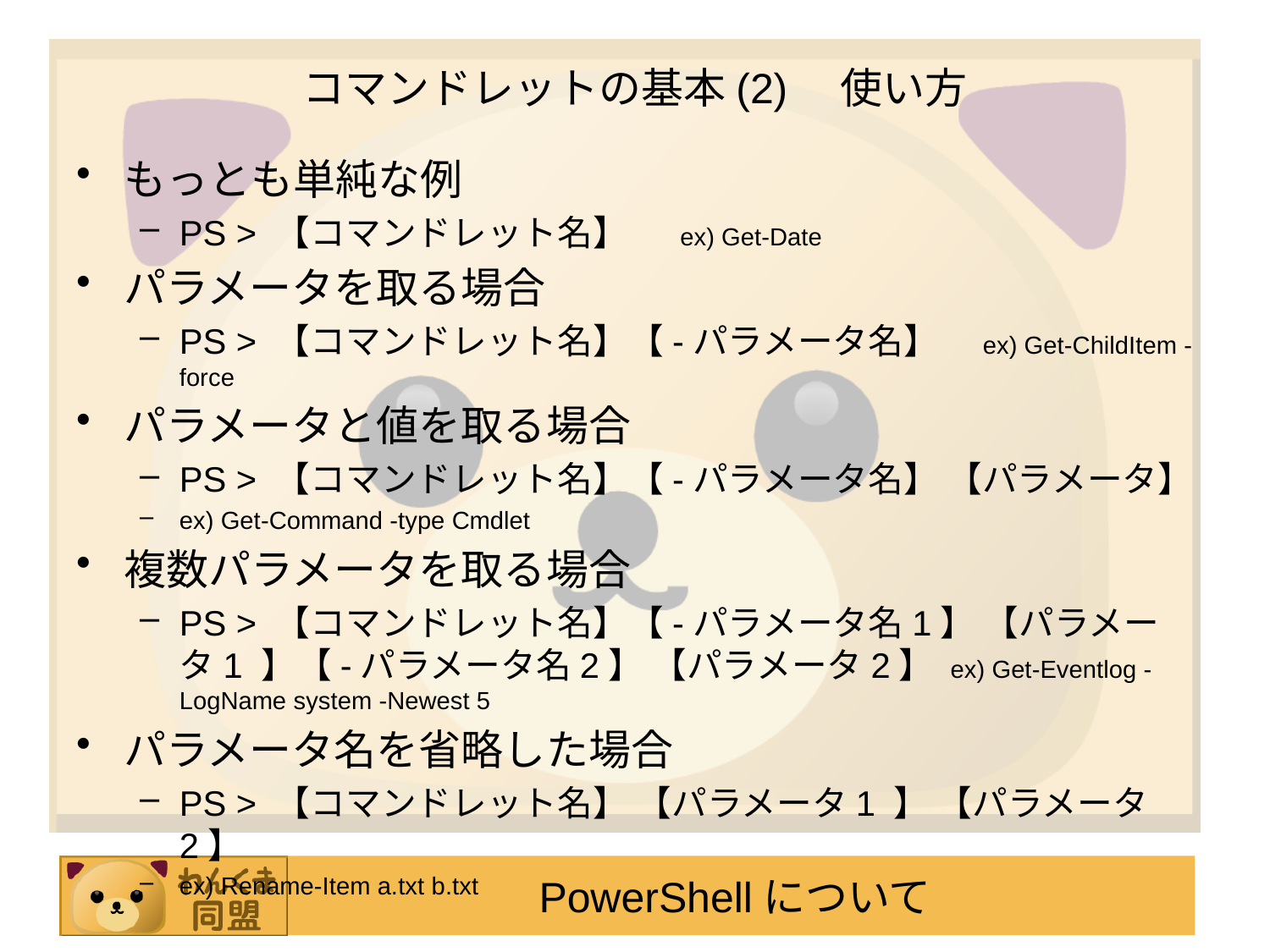

# コマンドレットの基本(2)　使い方
もっとも単純な例
PS > 【コマンドレット名】　 ex) Get-Date
パラメータを取る場合
PS > 【コマンドレット名】【-パラメータ名】　ex) Get-ChildItem -force
パラメータと値を取る場合
PS > 【コマンドレット名】【-パラメータ名】 【パラメータ】
ex) Get-Command -type Cmdlet
複数パラメータを取る場合
PS > 【コマンドレット名】【-パラメータ名1】 【パラメータ1 】【-パラメータ名2】 【パラメータ2】 ex) Get-Eventlog -LogName system -Newest 5
パラメータ名を省略した場合
PS > 【コマンドレット名】 【パラメータ1 】 【パラメータ2】
ex) Rename-Item a.txt b.txt